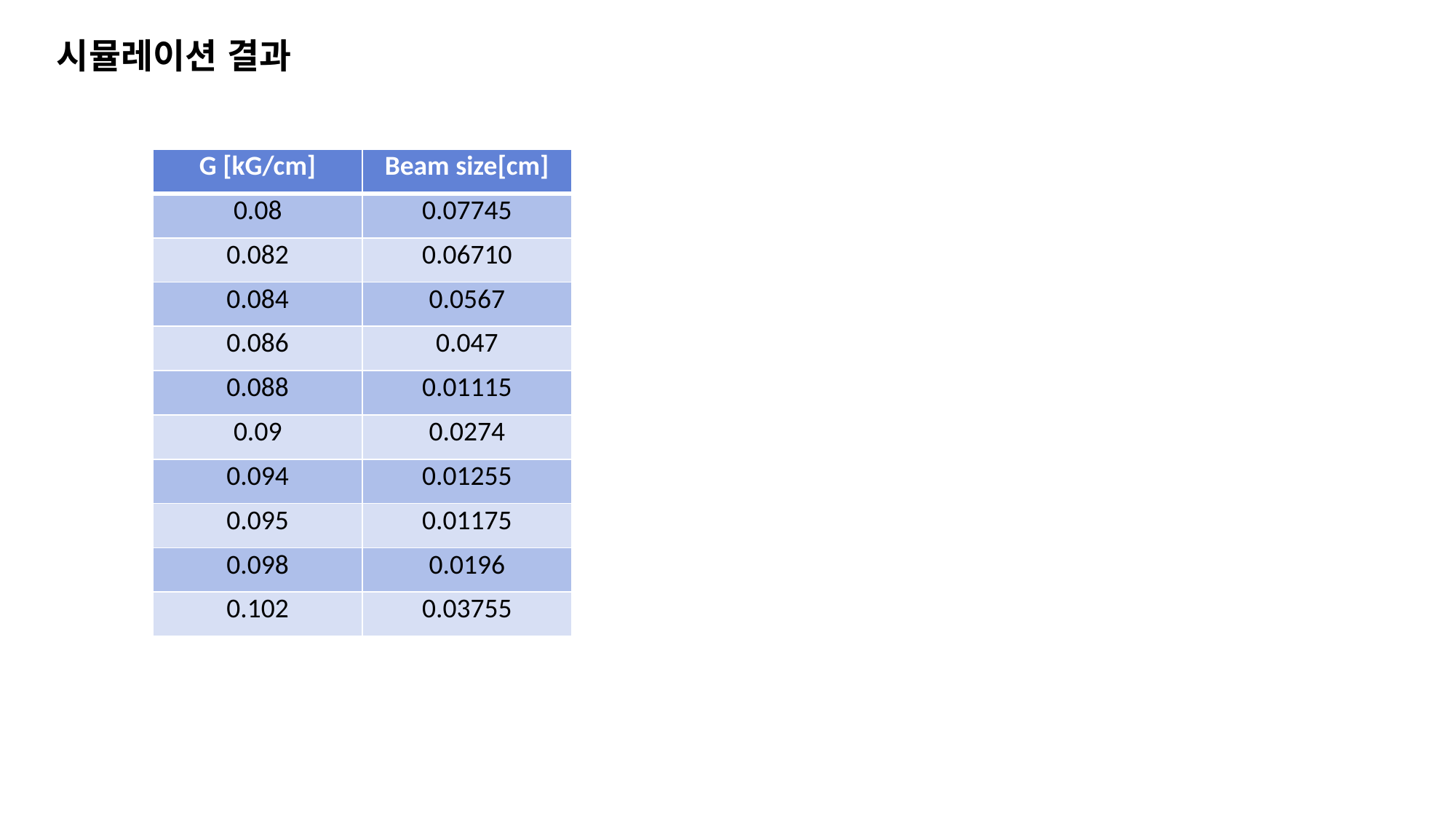

시뮬레이션 결과

| G [kG/cm] | Beam size[cm] |
| --- | --- |
| 0.08 | 0.07745 |
| 0.082 | 0.06710 |
| 0.084 | 0.0567 |
| 0.086 | 0.047 |
| 0.088 | 0.01115 |
| 0.09 | 0.0274 |
| 0.094 | 0.01255 |
| 0.095 | 0.01175 |
| 0.098 | 0.0196 |
| 0.102 | 0.03755 |